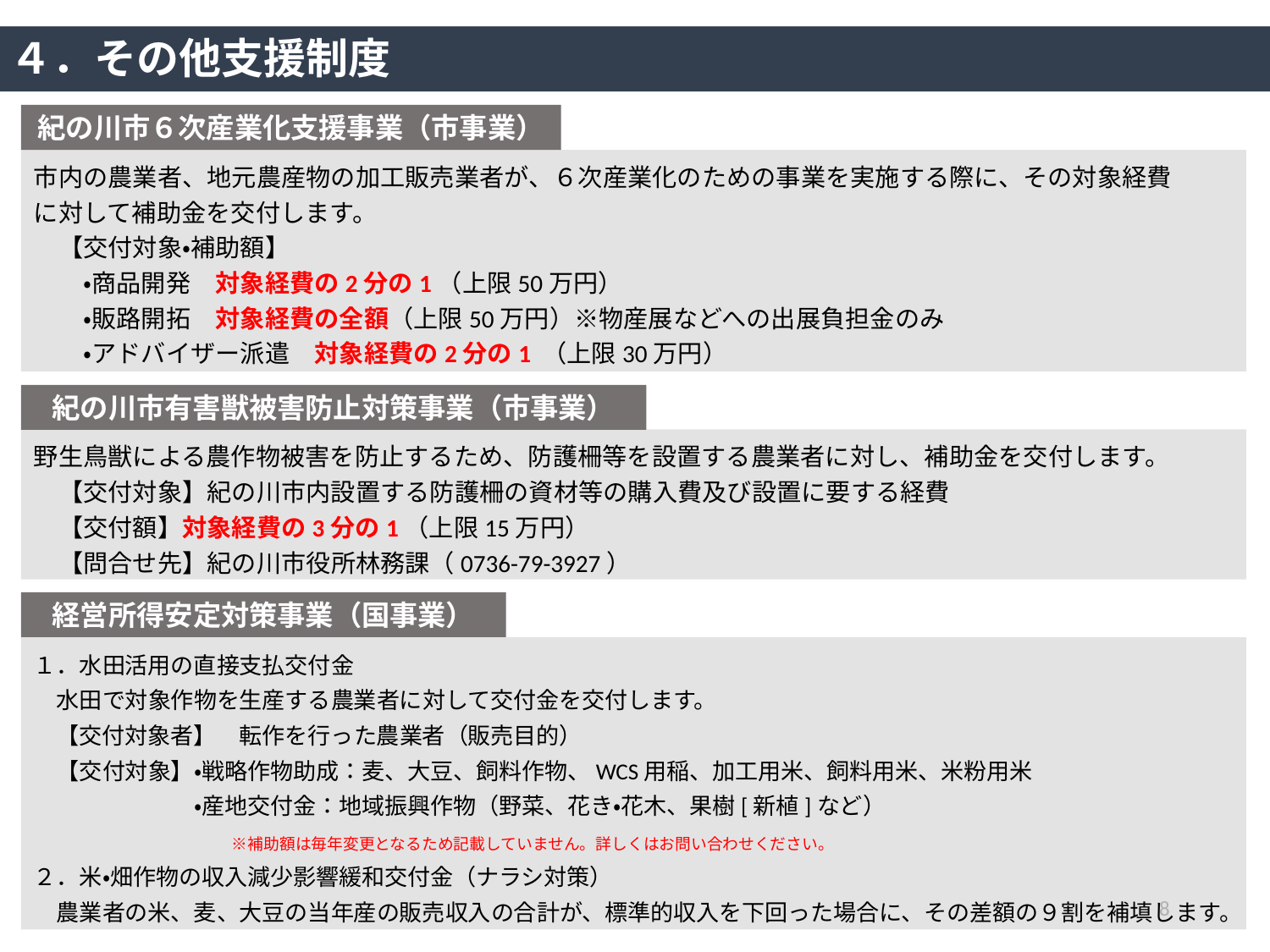

４．その他支援制度
紀の川市６次産業化支援事業（市事業）
市内の農業者、地元農産物の加工販売業者が、６次産業化のための事業を実施する際に、その対象経費に対して補助金を交付します。
　【交付対象・補助額】
　　・商品開発　対象経費の2分の1（上限50万円）
　　・販路開拓　対象経費の全額（上限50万円）※物産展などへの出展負担金のみ
　　・アドバイザー派遣　対象経費の2分の1 （上限30万円）

紀の川市有害獣被害防止対策事業（市事業）

野生鳥獣による農作物被害を防止するため、防護柵等を設置する農業者に対し、補助金を交付します。
　【交付対象】紀の川市内設置する防護柵の資材等の購入費及び設置に要する経費
　【交付額】対象経費の3分の1（上限15万円）
　【問合せ先】紀の川市役所林務課（0736-79-3927）
経営所得安定対策事業（国事業）
１．水田活用の直接支払交付金
　水田で対象作物を生産する農業者に対して交付金を交付します。
　【交付対象者】　転作を行った農業者（販売目的）
　【交付対象】・戦略作物助成：麦、大豆、飼料作物、WCS用稲、加工用米、飼料用米、米粉用米
　　　　　　　・産地交付金：地域振興作物（野菜、花き・花木、果樹[新植]など）
　　　　　　　　※補助額は毎年変更となるため記載していません。詳しくはお問い合わせください。
２．米・畑作物の収入減少影響緩和交付金（ナラシ対策）
　農業者の米、麦、大豆の当年産の販売収入の合計が、標準的収入を下回った場合に、その差額の９割を補填します。

8